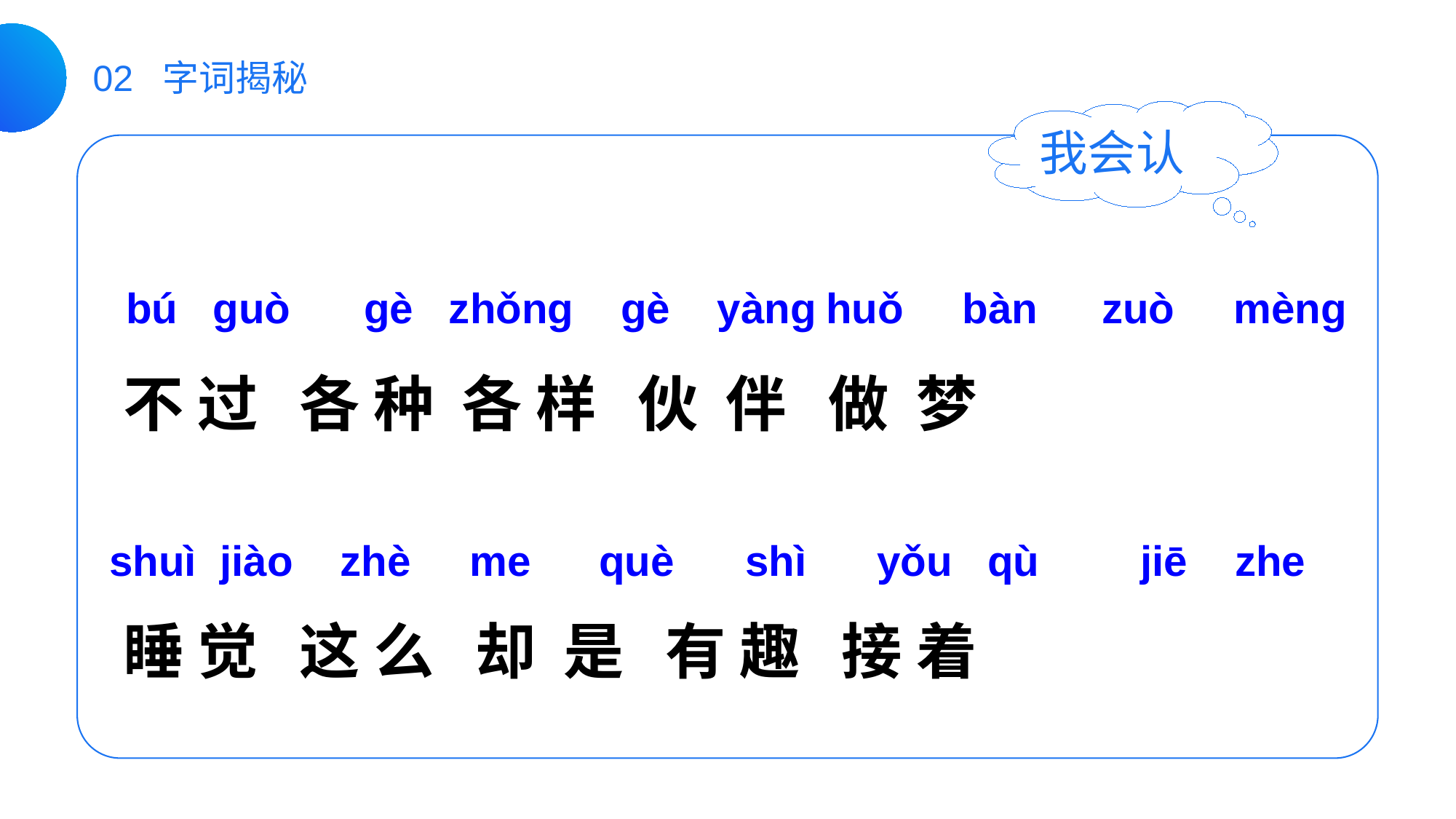

02  字词揭秘
我会认

bú   ɡuò
 ɡè   zhǒnɡ    ɡè    yànɡ
 huǒ     bàn
zuò     mènɡ
不 过   各 种  各 样   伙  伴   做  梦

睡 觉   这 么   却  是   有 趣   接 着
shuì  jiào
zhè     me
què      shì
yǒu   qù
jiē    zhe